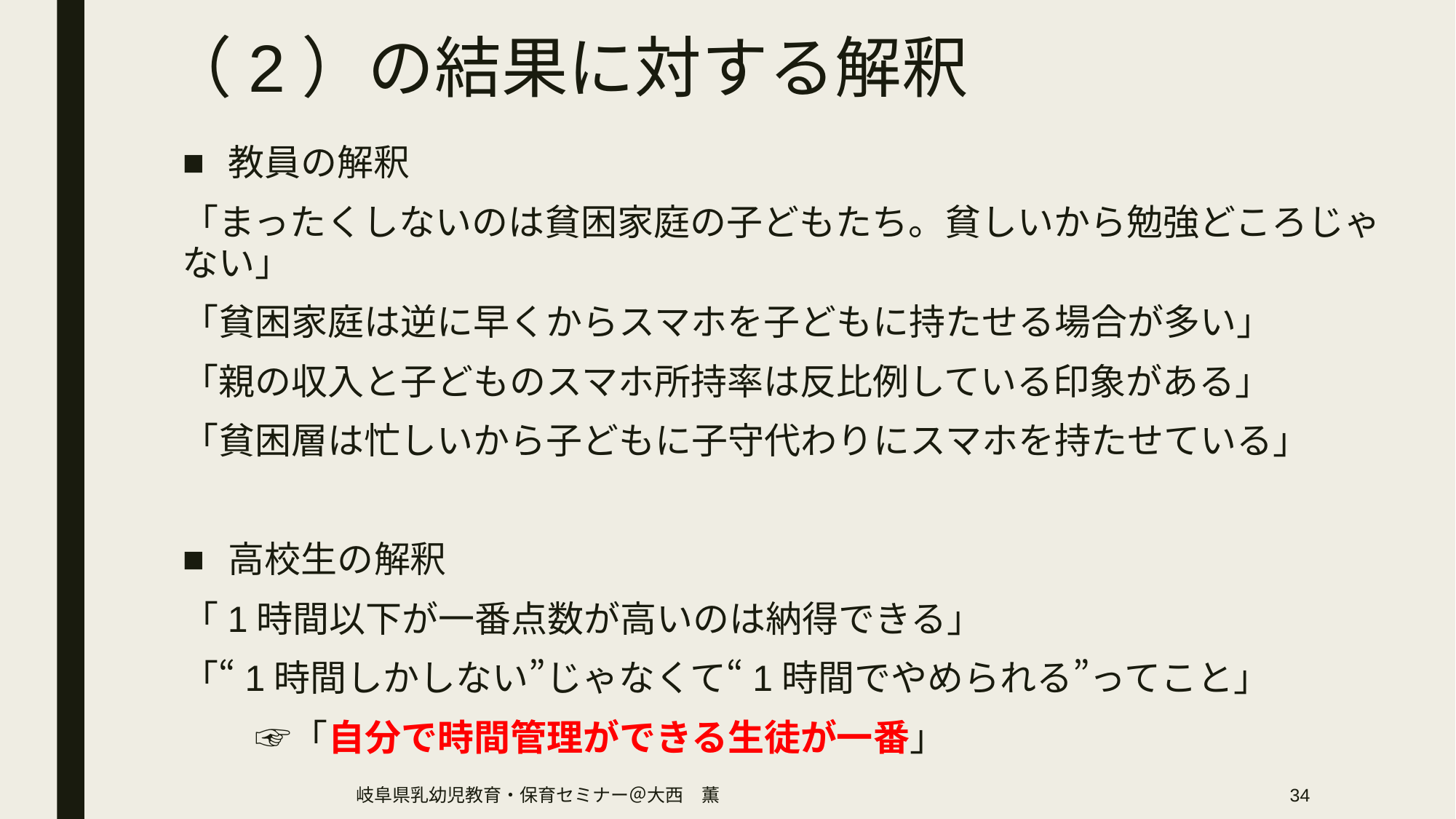

# （2）の結果に対する解釈
教員の解釈
「まったくしないのは貧困家庭の子どもたち。貧しいから勉強どころじゃない」
「貧困家庭は逆に早くからスマホを子どもに持たせる場合が多い」
「親の収入と子どものスマホ所持率は反比例している印象がある」
「貧困層は忙しいから子どもに子守代わりにスマホを持たせている」

高校生の解釈
「1時間以下が一番点数が高いのは納得できる」
「“1時間しかしない”じゃなくて“1時間でやめられる”ってこと」
　　☞「自分で時間管理ができる生徒が一番」
岐阜県乳幼児教育・保育セミナー＠大西　薫
34